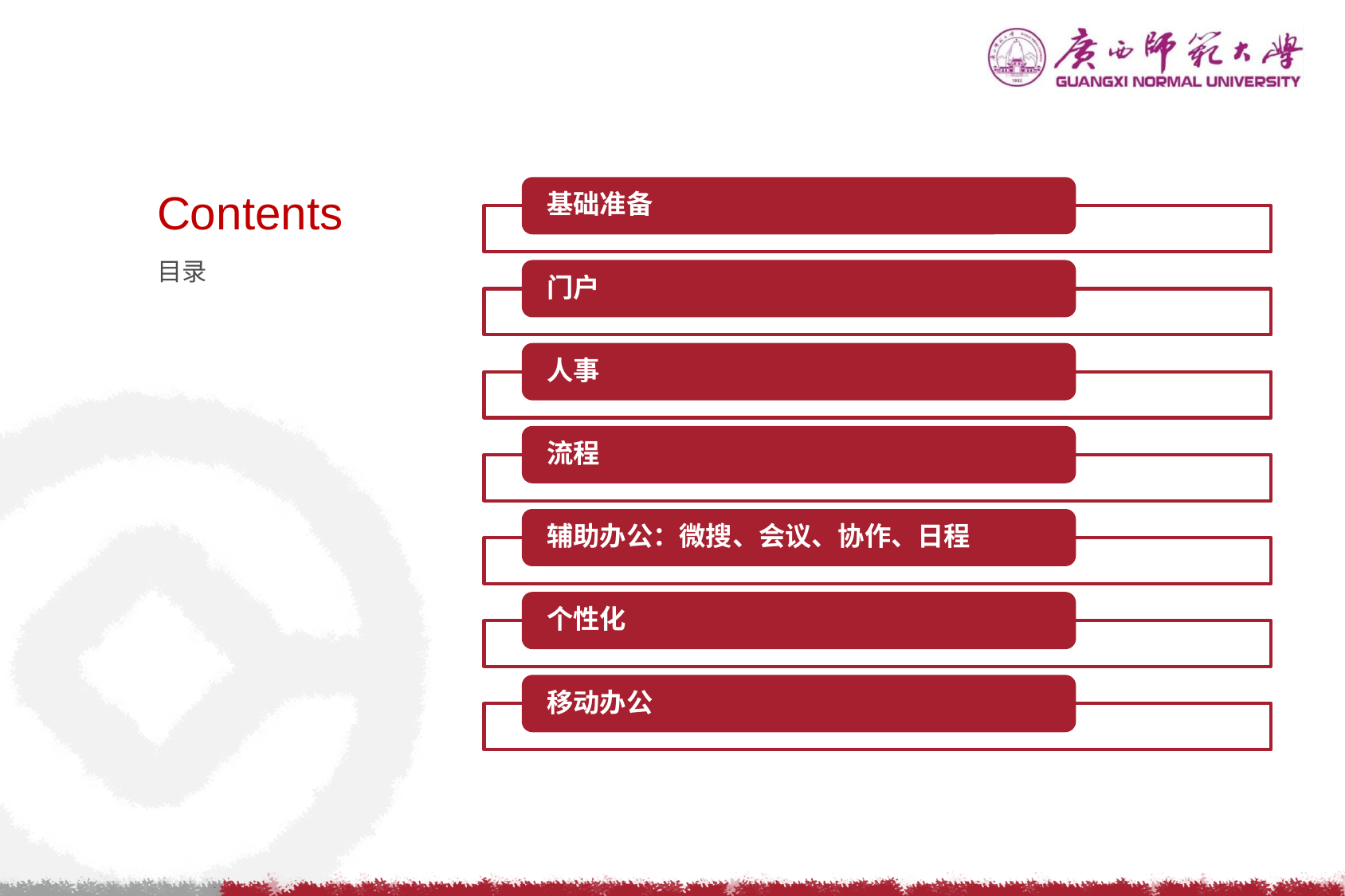

基础准备
门户
人事
流程
辅助办公：微搜、会议、协作、日程
个性化
移动办公
Contents
目录